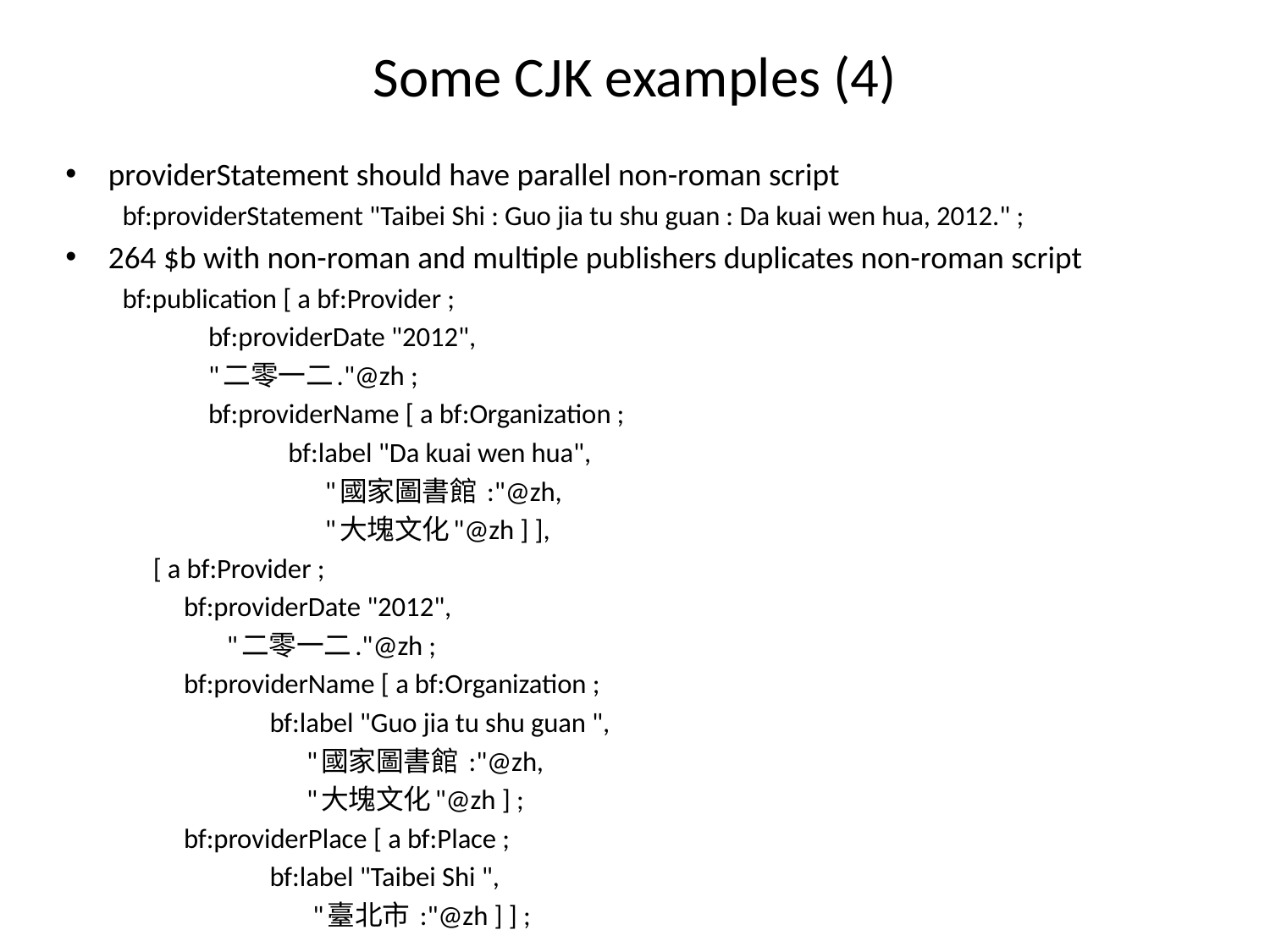

# Some CJK examples (4)
providerStatement should have parallel non-roman script
bf:providerStatement "Taibei Shi : Guo jia tu shu guan : Da kuai wen hua, 2012." ;
264 $b with non-roman and multiple publishers duplicates non-roman script
bf:publication [ a bf:Provider ;
              bf:providerDate "2012",
              "二零一二."@zh ;
              bf:providerName [ a bf:Organization ;
                           bf:label "Da kuai wen hua",
                                 "國家圖書館 :"@zh,
                                 "大塊文化"@zh ] ],
     [ a bf:Provider ;
          bf:providerDate "2012",
                 "二零一二."@zh ;
          bf:providerName [ a bf:Organization ;
                        bf:label "Guo jia tu shu guan ",
                              "國家圖書館 :"@zh,
                              "大塊文化"@zh ] ;
          bf:providerPlace [ a bf:Place ;
                        bf:label "Taibei Shi ",
                               "臺北市 :"@zh ] ] ;